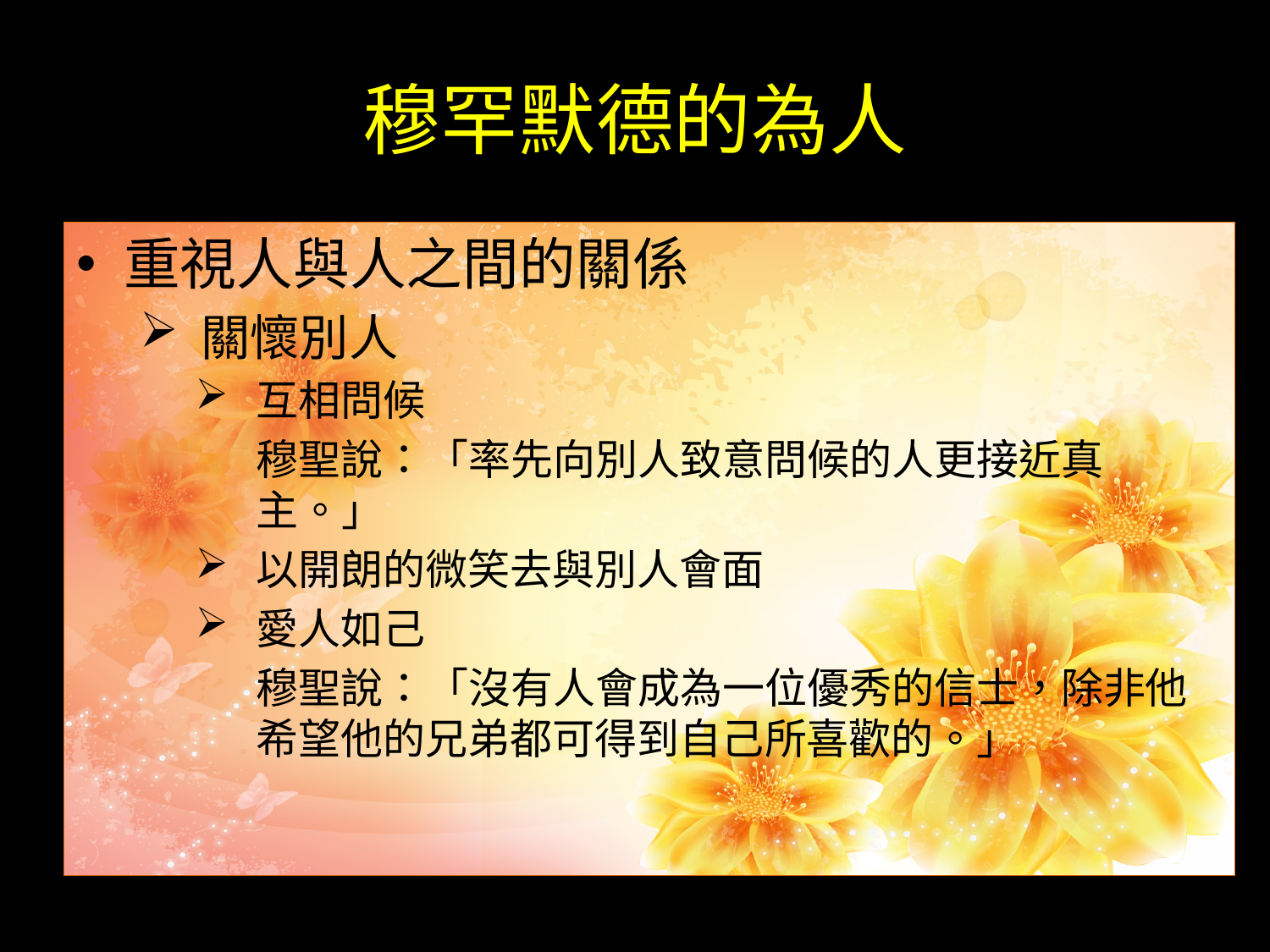

# 穆罕默德的為人
重視人與人之間的關係
關懷別人
互相問候
	穆聖說：「率先向別人致意問候的人更接近真主。」
以開朗的微笑去與別人會面
愛人如己
	穆聖說：「沒有人會成為一位優秀的信士，除非他希望他的兄弟都可得到自己所喜歡的。」